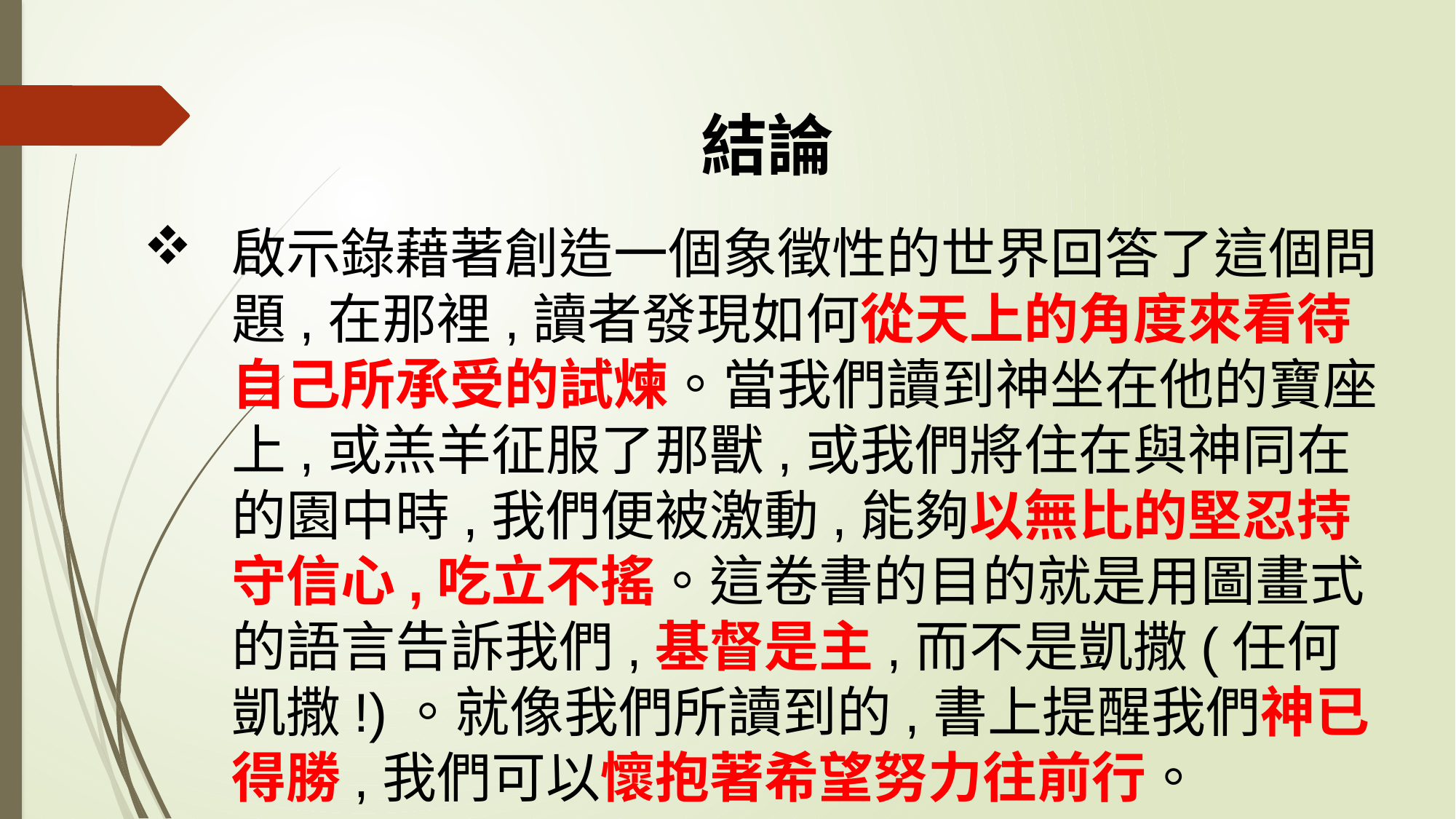

結論
啟示錄藉著創造一個象徵性的世界回答了這個問題,在那裡,讀者發現如何從天上的角度來看待自己所承受的試煉。當我們讀到神坐在他的寶座上,或羔羊征服了那獸,或我們將住在與神同在的園中時,我們便被激動,能夠以無比的堅忍持守信心,吃立不搖。這卷書的目的就是用圖畫式的語言告訴我們,基督是主,而不是凱撒(任何凱撒!)。就像我們所讀到的,書上提醒我們神已得勝,我們可以懷抱著希望努力往前行。